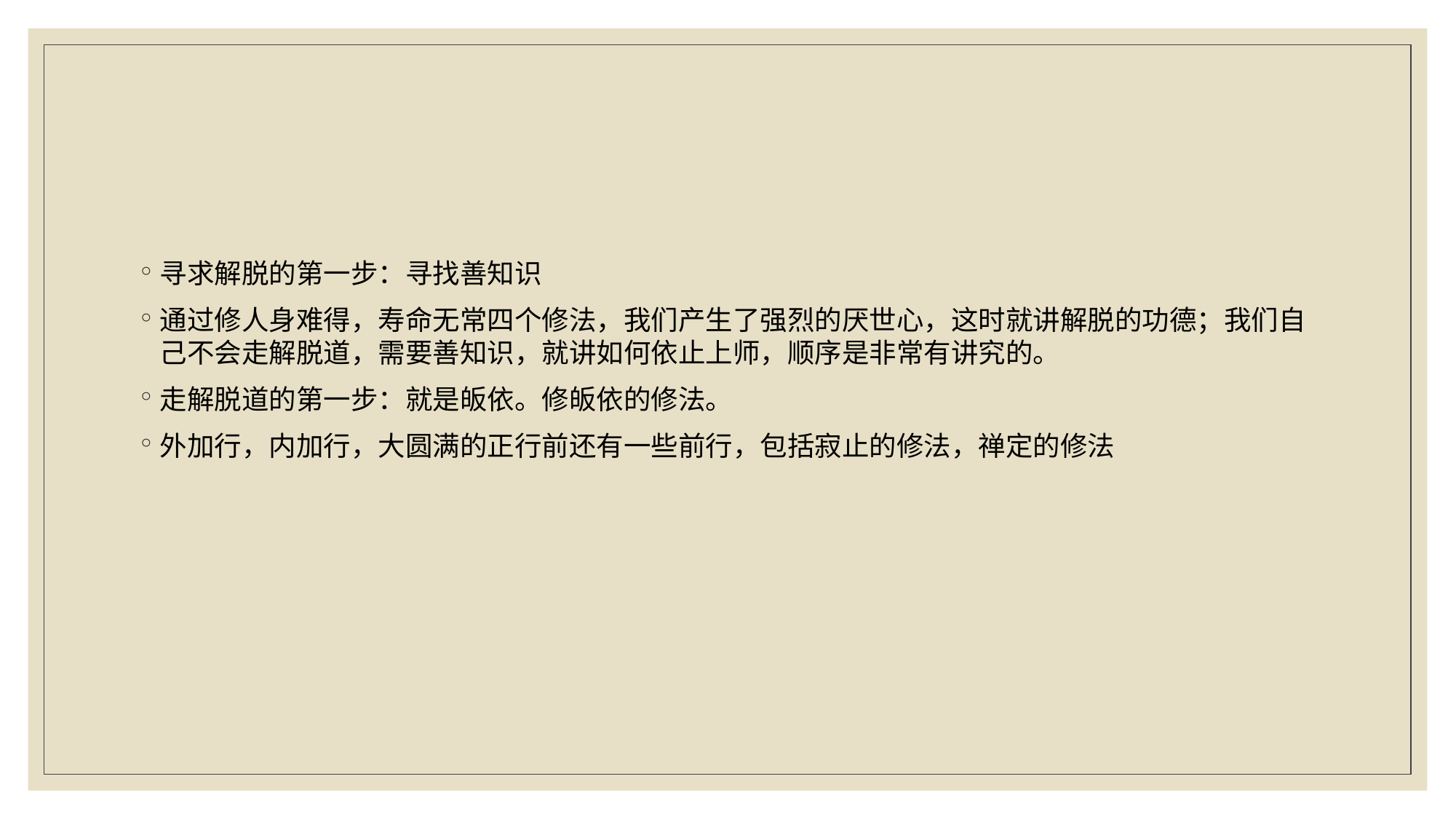

#
寻求解脱的第一步：寻找善知识
通过修人身难得，寿命无常四个修法，我们产生了强烈的厌世心，这时就讲解脱的功德；我们自己不会走解脱道，需要善知识，就讲如何依止上师，顺序是非常有讲究的。
走解脱道的第一步：就是皈依。修皈依的修法。
外加行，内加行，大圆满的正行前还有一些前行，包括寂止的修法，禅定的修法